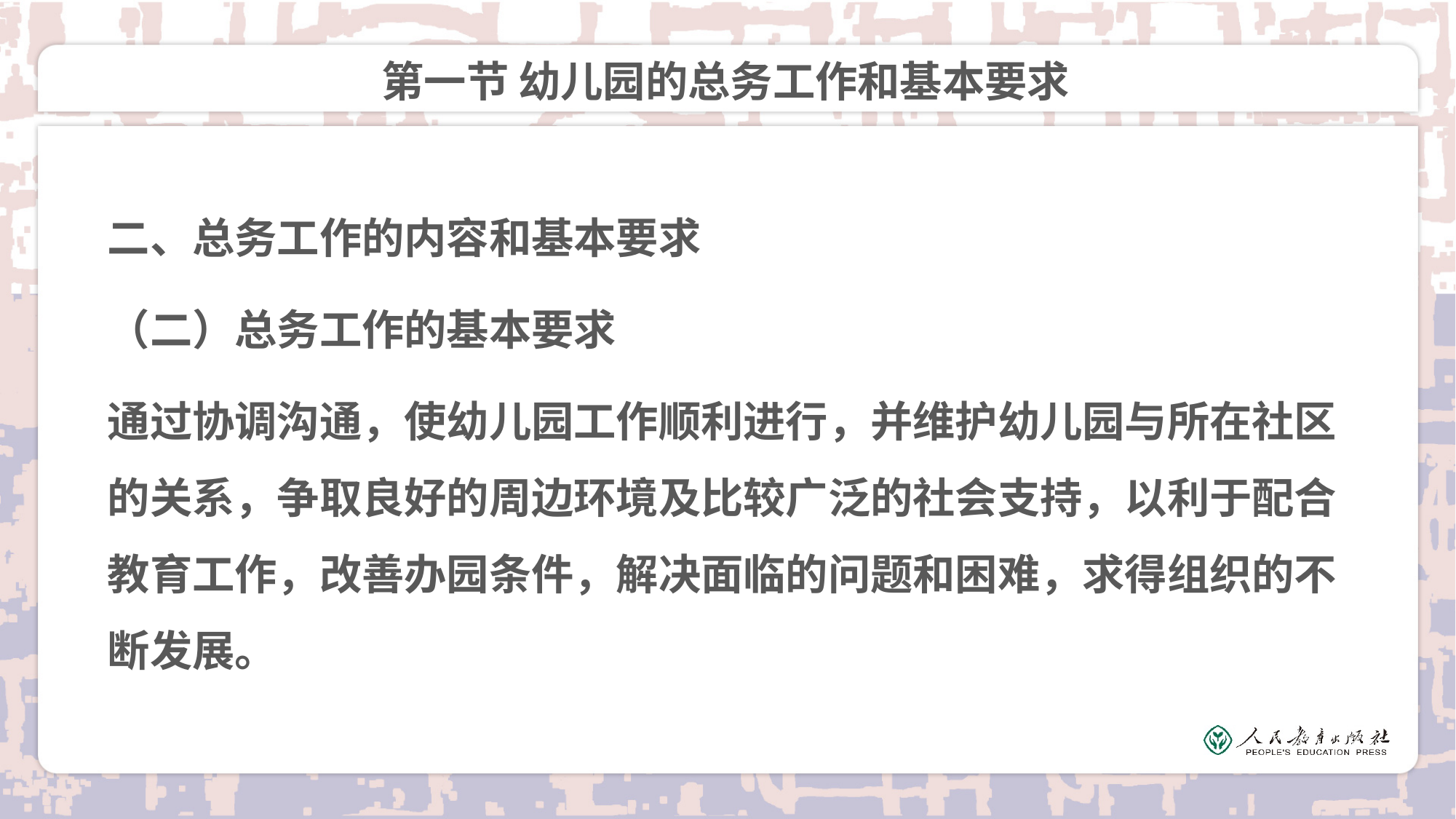

# 第一节 幼儿园的总务工作和基本要求
二、总务工作的内容和基本要求
（二）总务工作的基本要求
通过协调沟通，使幼儿园工作顺利进行，并维护幼儿园与所在社区的关系，争取良好的周边环境及比较广泛的社会支持，以利于配合教育工作，改善办园条件，解决面临的问题和困难，求得组织的不断发展。